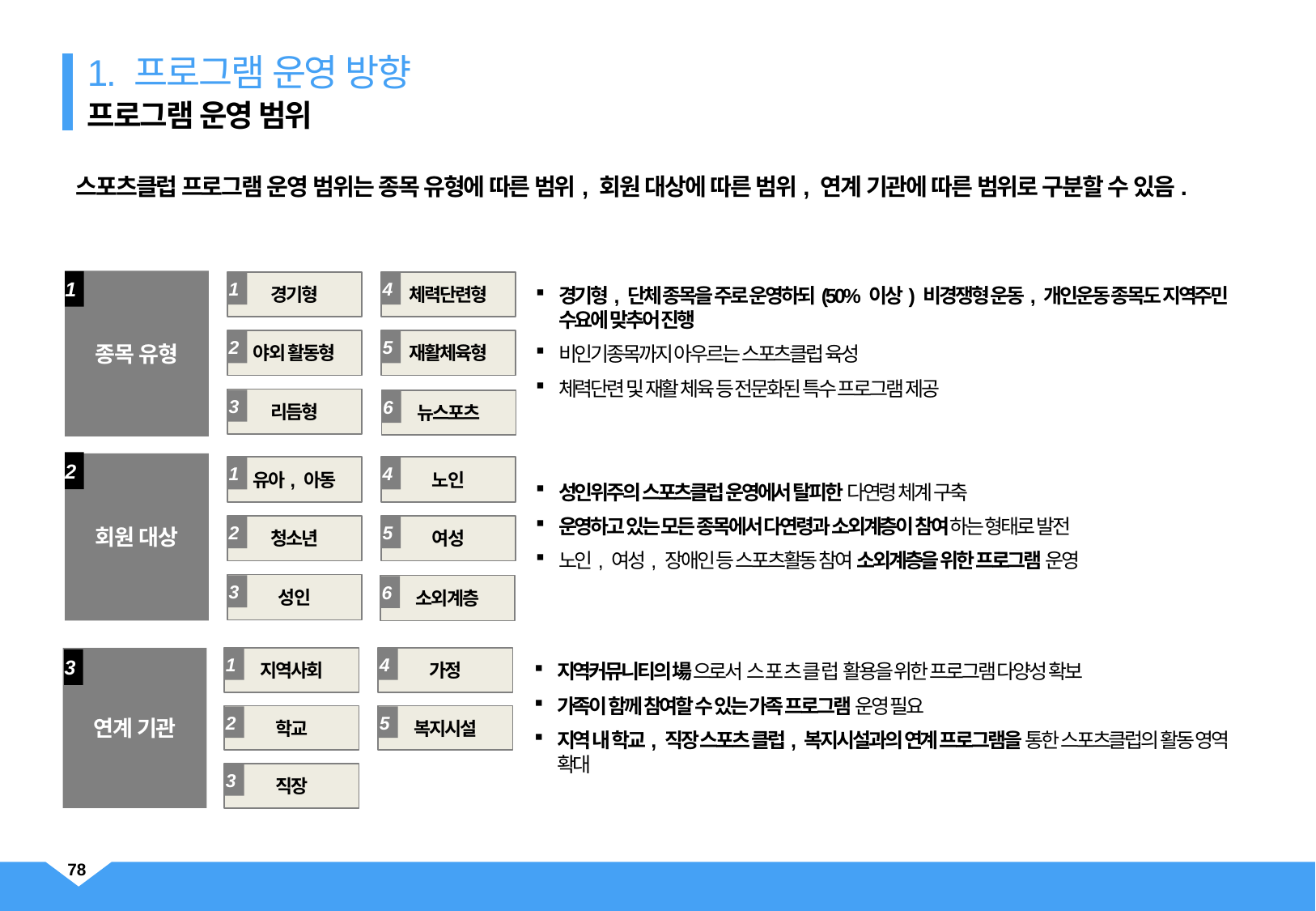

1. 프로그램 운영 방향
프로그램 운영 범위
스포츠클럽 프로그램 운영 범위는 종목 유형에 따른 범위, 회원 대상에 따른 범위, 연계 기관에 따른 범위로 구분할 수 있음.
종목 유형
1
경기형
1
체력단련형
4
재활체육형
5
야외 활동형
2
리듬형
3
뉴스포츠
6
경기형, 단체 종목을 주로 운영하되(50% 이상) 비경쟁형 운동, 개인운동 종목도 지역주민 수요에 맞추어 진행
비인기종목까지 아우르는 스포츠클럽 육성
체력단련 및 재활 체육 등 전문화된 특수 프로그램 제공
2
회원 대상
유아, 아동
1
노인
4
여성
5
청소년
2
성인
3
소외계층
6
성인위주의 스포츠클럽 운영에서 탈피한 다연령 체계 구축
운영하고 있는 모든 종목에서 다연령과 소외계층이 참여하는 형태로 발전
노인, 여성, 장애인 등 스포츠활동 참여 소외계층을 위한 프로그램 운영
연계 기관
지역사회
1
가정
4
3
복지시설
5
학교
2
지역커뮤니티의 場으로서 스포츠클럽 활용을 위한 프로그램 다양성 확보
가족이 함께 참여할 수 있는 가족 프로그램 운영 필요
지역 내 학교, 직장 스포츠 클럽, 복지시설과의 연계 프로그램을 통한 스포츠클럽의 활동 영역 확대
직장
3